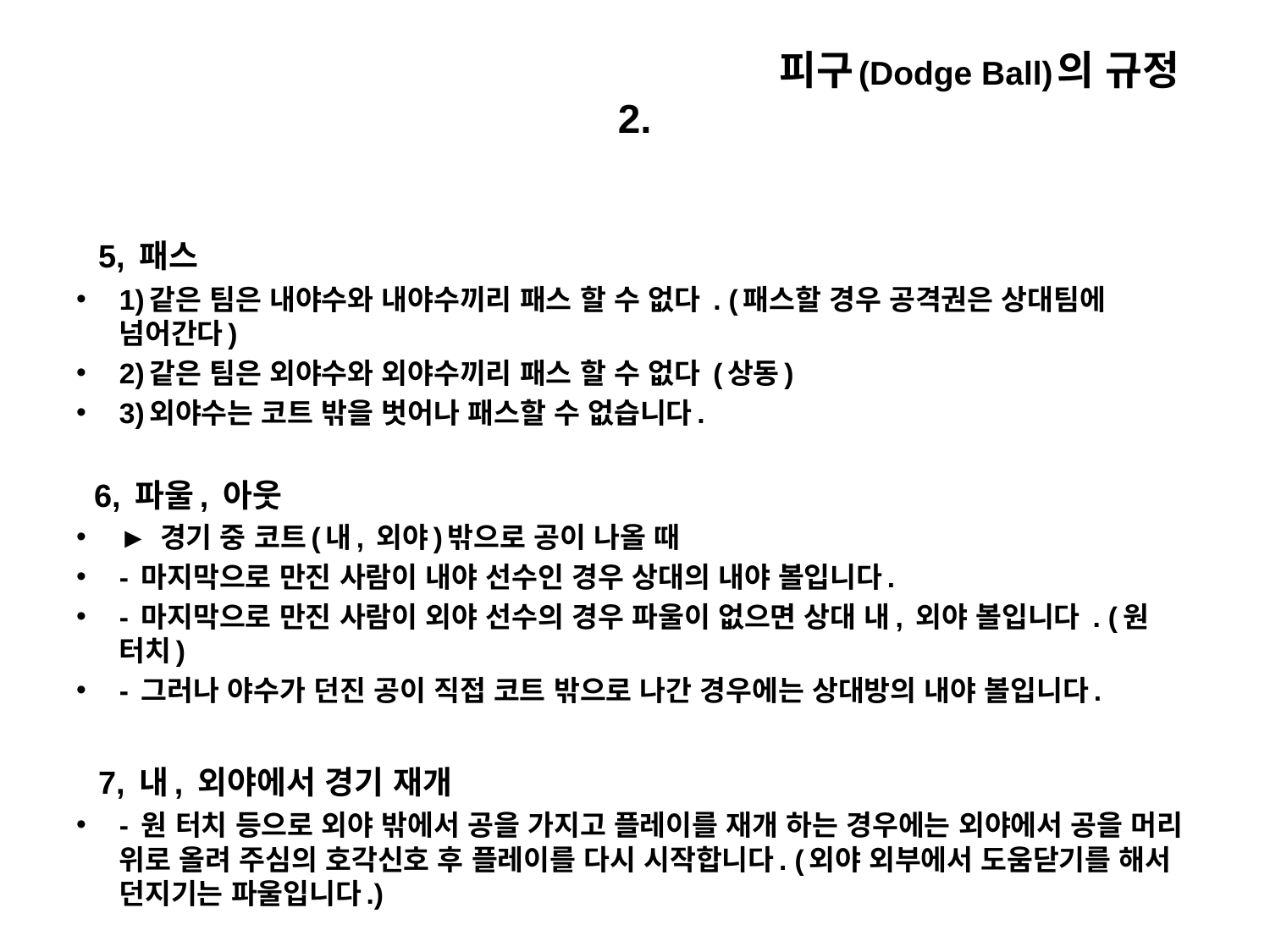

# 피구(Dodge Ball)의 규정 2.
  5, 패스
1)같은 팀은 내야수와 내야수끼리 패스 할 수 없다 . (패스할 경우 공격권은 상대팀에 넘어간다)
2)같은 팀은 외야수와 외야수끼리 패스 할 수 없다 (상동)
3)외야수는 코트 밖을 벗어나 패스할 수 없습니다.

  6, 파울, 아웃
► 경기 중 코트(내, 외야)밖으로 공이 나올 때
- 마지막으로 만진 사람이 내야 선수인 경우 상대의 내야 볼입니다.
- 마지막으로 만진 사람이 외야 선수의 경우 파울이 없으면 상대 내, 외야 볼입니다 . (원 터치)
- 그러나 야수가 던진 공이 직접 코트 밖으로 나간 경우에는 상대방의 내야 볼입니다.

  7, 내, 외야에서 경기 재개
- 원 터치 등으로 외야 밖에서 공을 가지고 플레이를 재개 하는 경우에는 외야에서 공을 머리 위로 올려 주심의 호각신호 후 플레이를 다시 시작합니다. (외야 외부에서 도움닫기를 해서 던지기는 파울입니다.)